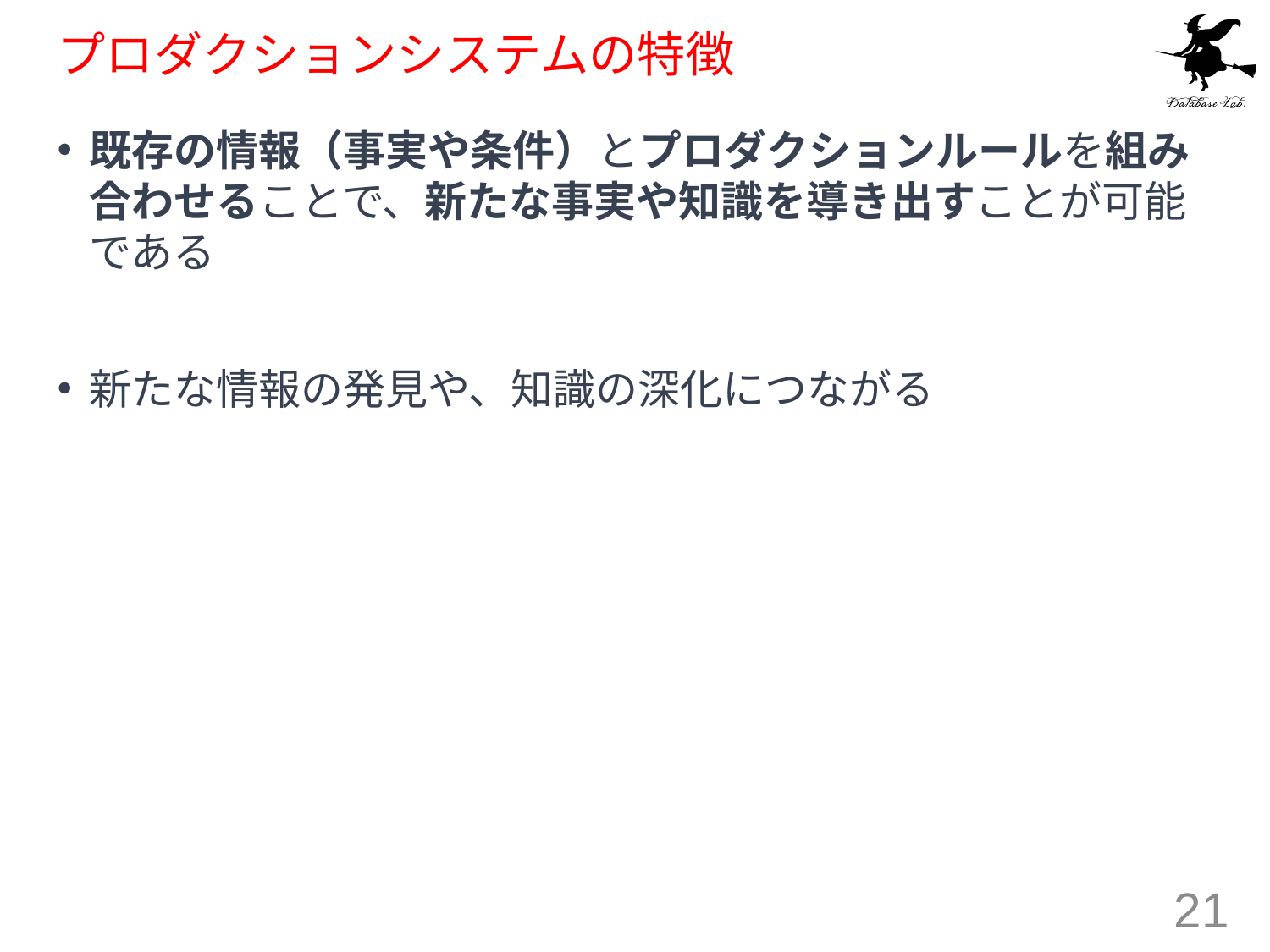

# プロダクションシステムの特徴
既存の情報（事実や条件）とプロダクションルールを組み合わせることで、新たな事実や知識を導き出すことが可能である

新たな情報の発見や、知識の深化につながる
21